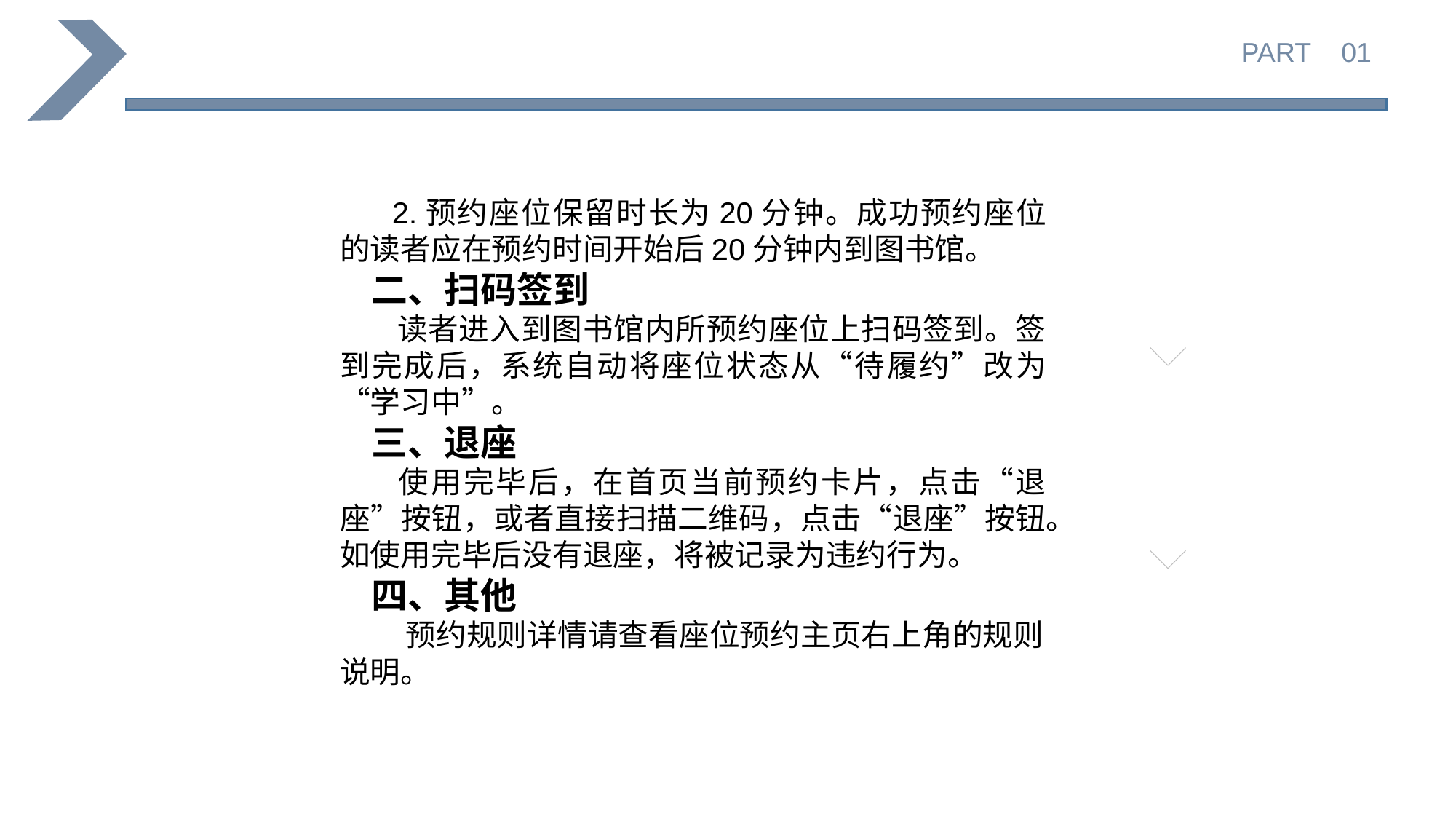

PART    01

 2.预约座位保留时长为20分钟。成功预约座位的读者应在预约时间开始后20分钟内到图书馆。
二、扫码签到
 读者进入到图书馆内所预约座位上扫码签到。签到完成后，系统自动将座位状态从“待履约”改为“学习中”。
三、退座
  使用完毕后，在首页当前预约卡片，点击“退座”按钮，或者直接扫描二维码，点击“退座”按钮。如使用完毕后没有退座，将被记录为违约行为。
四、其他
    预约规则详情请查看座位预约主页右上角的规则说明。